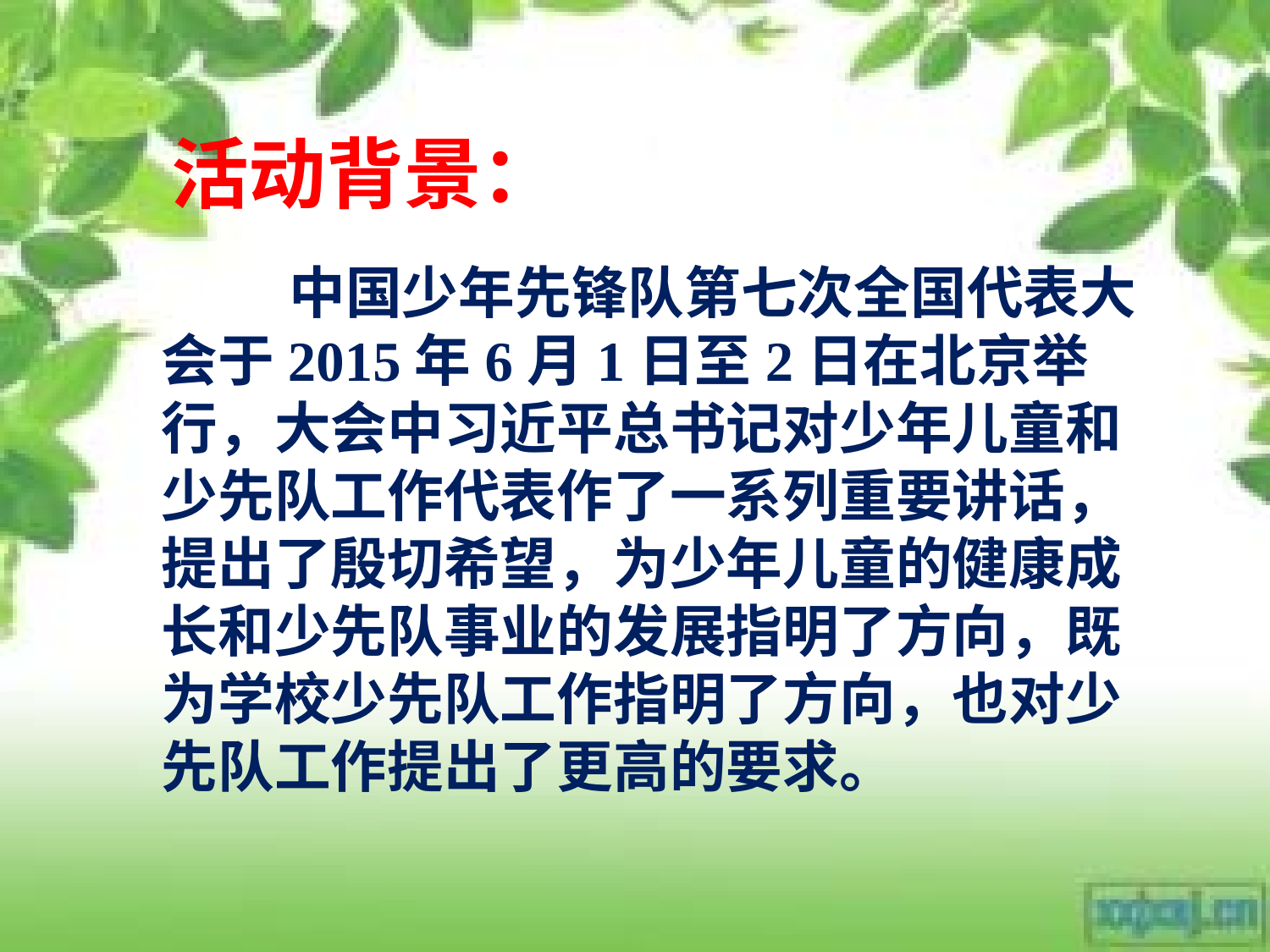

活动背景：

         中国少年先锋队第七次全国代表大会于2015年6月1日至2日在北京举行，大会中习近平总书记对少年儿童和少先队工作代表作了一系列重要讲话，提出了殷切希望，为少年儿童的健康成长和少先队事业的发展指明了方向，既为学校少先队工作指明了方向，也对少先队工作提出了更高的要求。